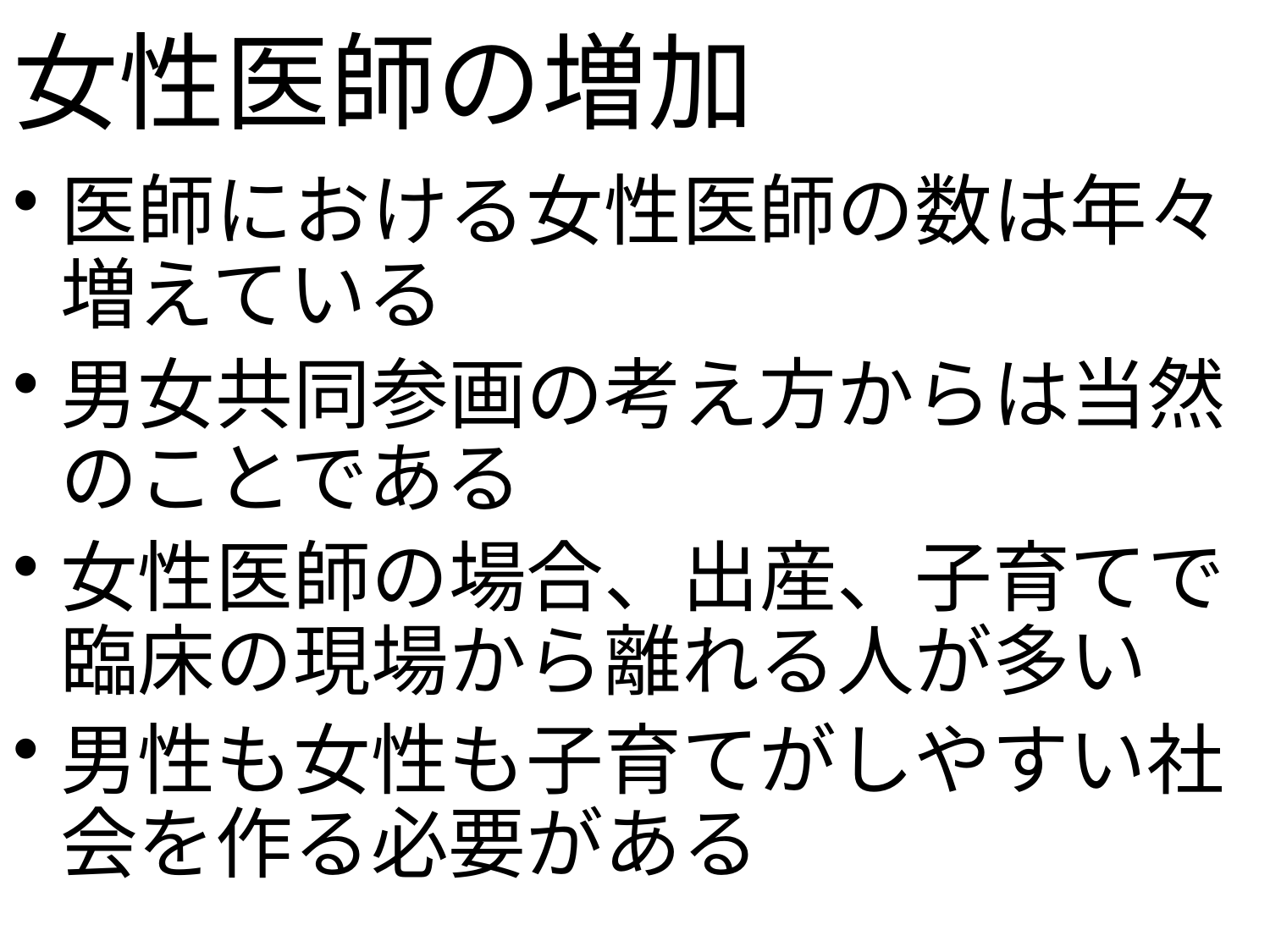

# 女性医師の増加
医師における女性医師の数は年々増えている
男女共同参画の考え方からは当然のことである
女性医師の場合、出産、子育てで臨床の現場から離れる人が多い
男性も女性も子育てがしやすい社会を作る必要がある